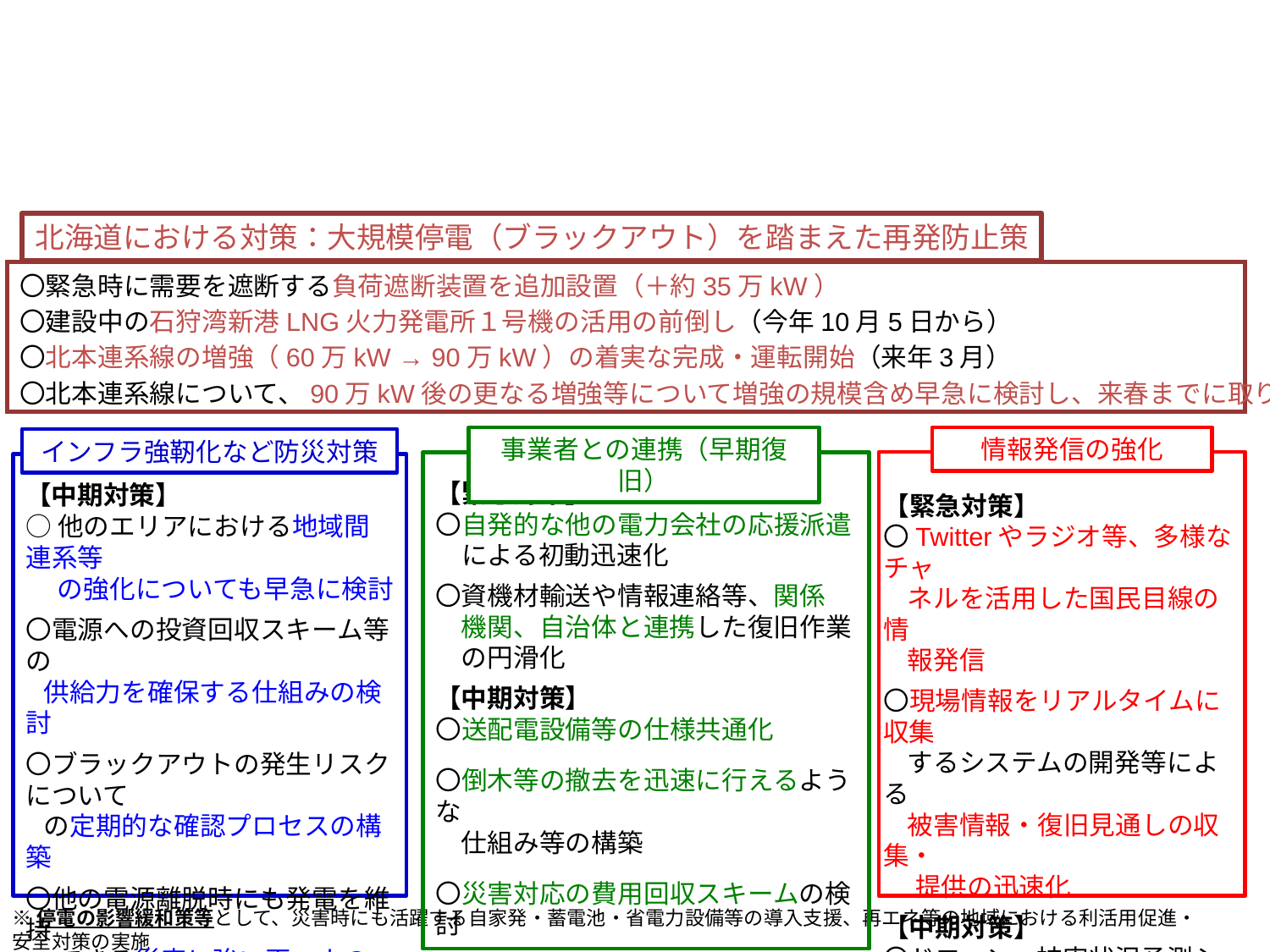

北海道における対策：大規模停電（ブラックアウト）を踏まえた再発防止策
〇緊急時に需要を遮断する負荷遮断装置を追加設置（＋約35万kW）
〇建設中の石狩湾新港LNG火力発電所１号機の活用の前倒し（今年10月5日から）
〇北本連系線の増強（60万kW → 90万kW）の着実な完成・運転開始（来年3月）
〇北本連系線について、90万kW後の更なる増強等について増強の規模含め早急に検討し、来春までに取りまとめ
事業者との連携（早期復旧）
情報発信の強化
インフラ強靭化など防災対策

【緊急対策】
〇Twitterやラジオ等、多様なチャ
   ネルを活用した国民目線の情
   報発信

〇現場情報をリアルタイムに収集
   するシステムの開発等による
   被害情報・復旧見通しの収集・
　 提供の迅速化

【中期対策】
〇ドローン、被害状況予測システ
　ム等の最新技術を活用した情報
  収集

【緊急対策】
〇自発的な他の電力会社の応援派遣
　による初動迅速化

〇資機材輸送や情報連絡等、関係
　機関、自治体と連携した復旧作業
　の円滑化

【中期対策】
〇送配電設備等の仕様共通化

〇倒木等の撤去を迅速に行えるような
　仕組み等の構築

〇災害対応の費用回収スキームの検討

【中期対策】
○他のエリアにおける地域間連系等
　 の強化についても早急に検討

〇電源への投資回収スキーム等の
  供給力を確保する仕組みの検討
〇ブラックアウトの発生リスクについて
  の定期的な確認プロセスの構築

〇他の電源離脱時にも発電を維持
　 できる災害に強い再エネの促進

〇火力発電設備の耐震性の確保
  について、国の技術基準への明確
  な規定化の検討
※停電の影響緩和策等として、災害時にも活躍する自家発・蓄電池・省電力設備等の導入支援、再エネ等の地域における利活用促進・安全対策の実施